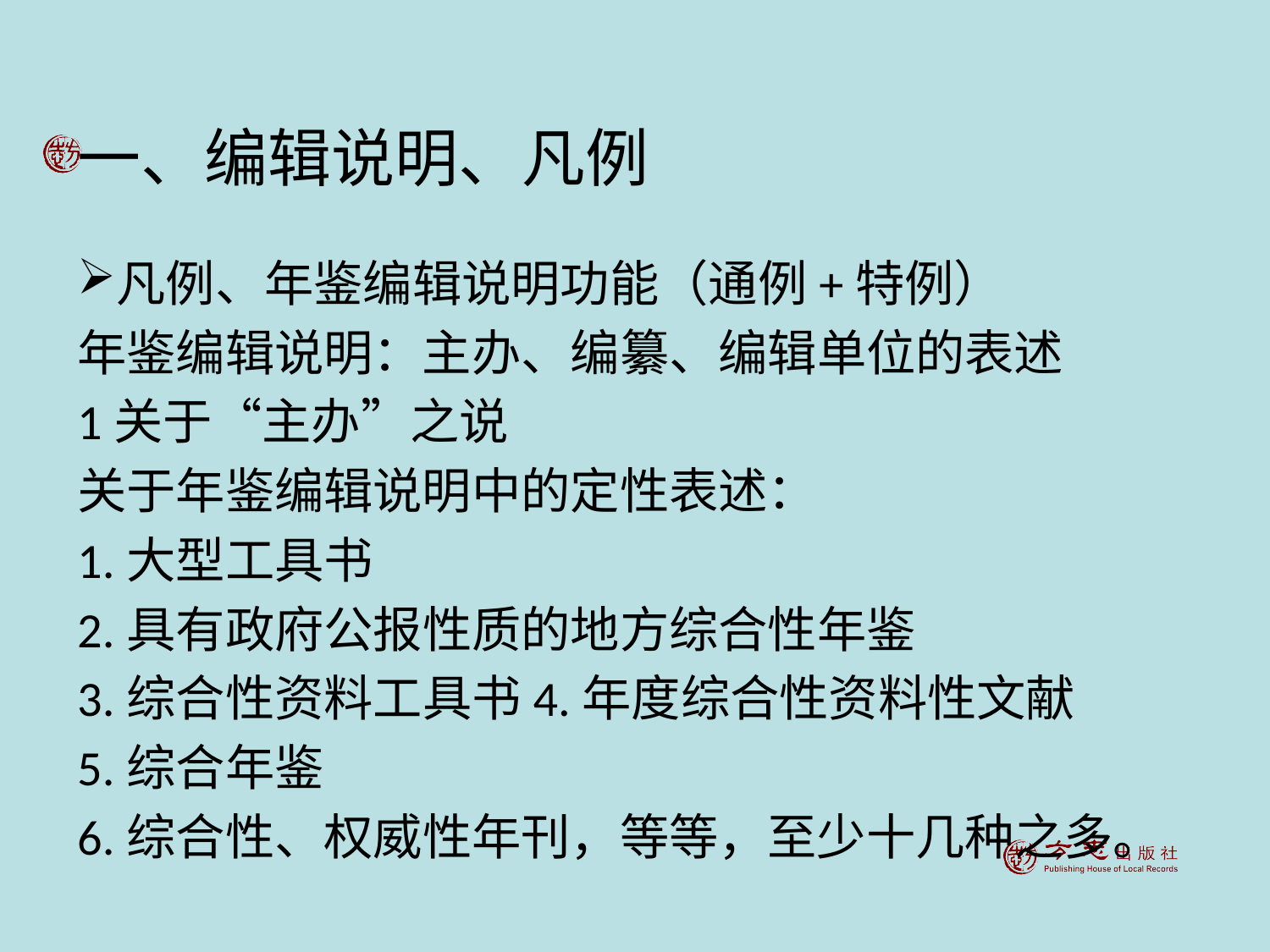

# 一、编辑说明、凡例
凡例、年鉴编辑说明功能（通例+特例）
年鉴编辑说明：主办、编纂、编辑单位的表述
1关于“主办”之说
关于年鉴编辑说明中的定性表述：
1.大型工具书
2.具有政府公报性质的地方综合性年鉴
3.综合性资料工具书4.年度综合性资料性文献
5.综合年鉴
6.综合性、权威性年刊，等等，至少十几种之多。